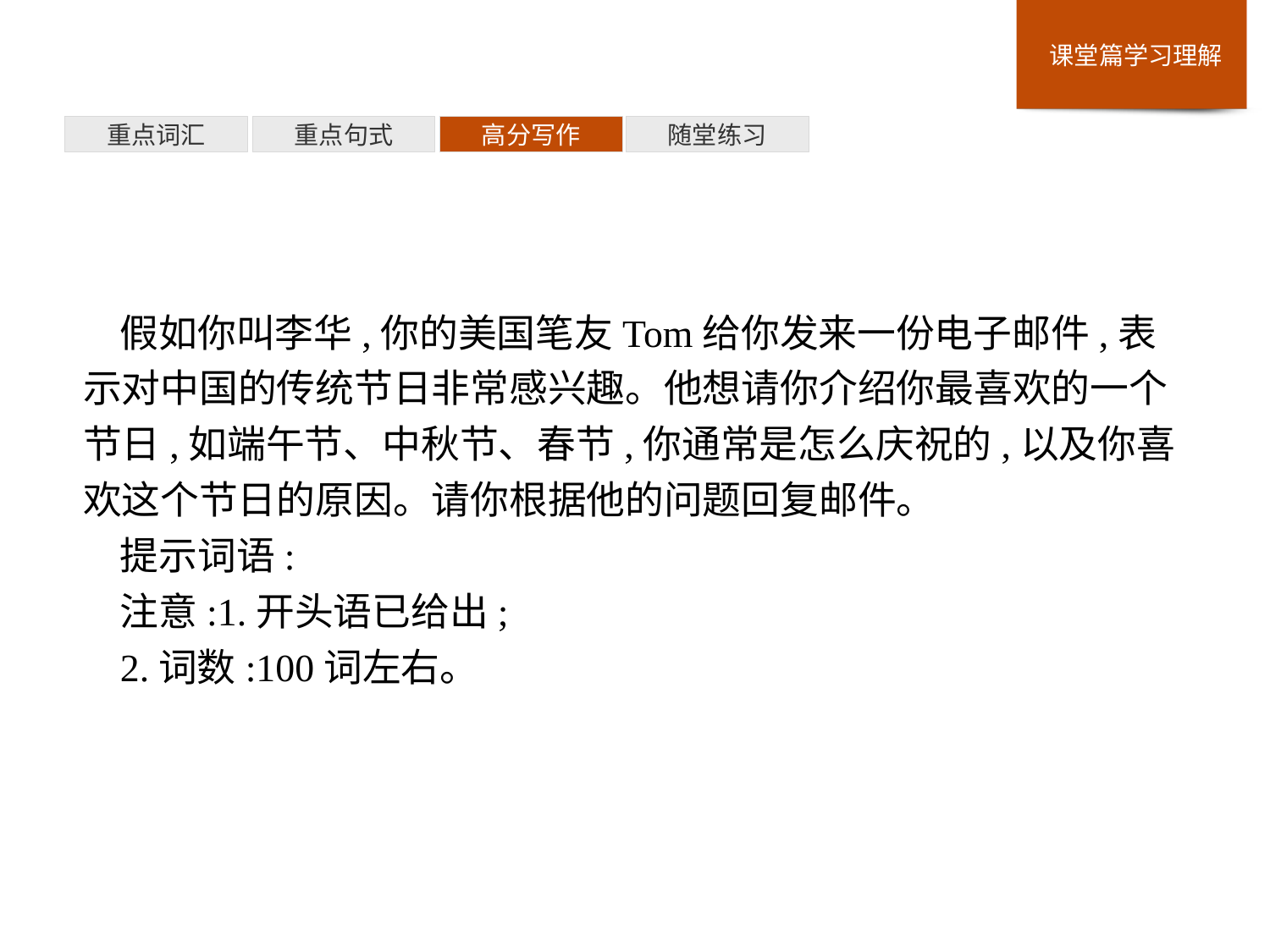

重点词汇
重点句式
高分写作
随堂练习
假如你叫李华,你的美国笔友Tom给你发来一份电子邮件,表示对中国的传统节日非常感兴趣。他想请你介绍你最喜欢的一个节日,如端午节、中秋节、春节,你通常是怎么庆祝的,以及你喜欢这个节日的原因。请你根据他的问题回复邮件。
提示词语:
注意:1.开头语已给出;
2.词数:100词左右。